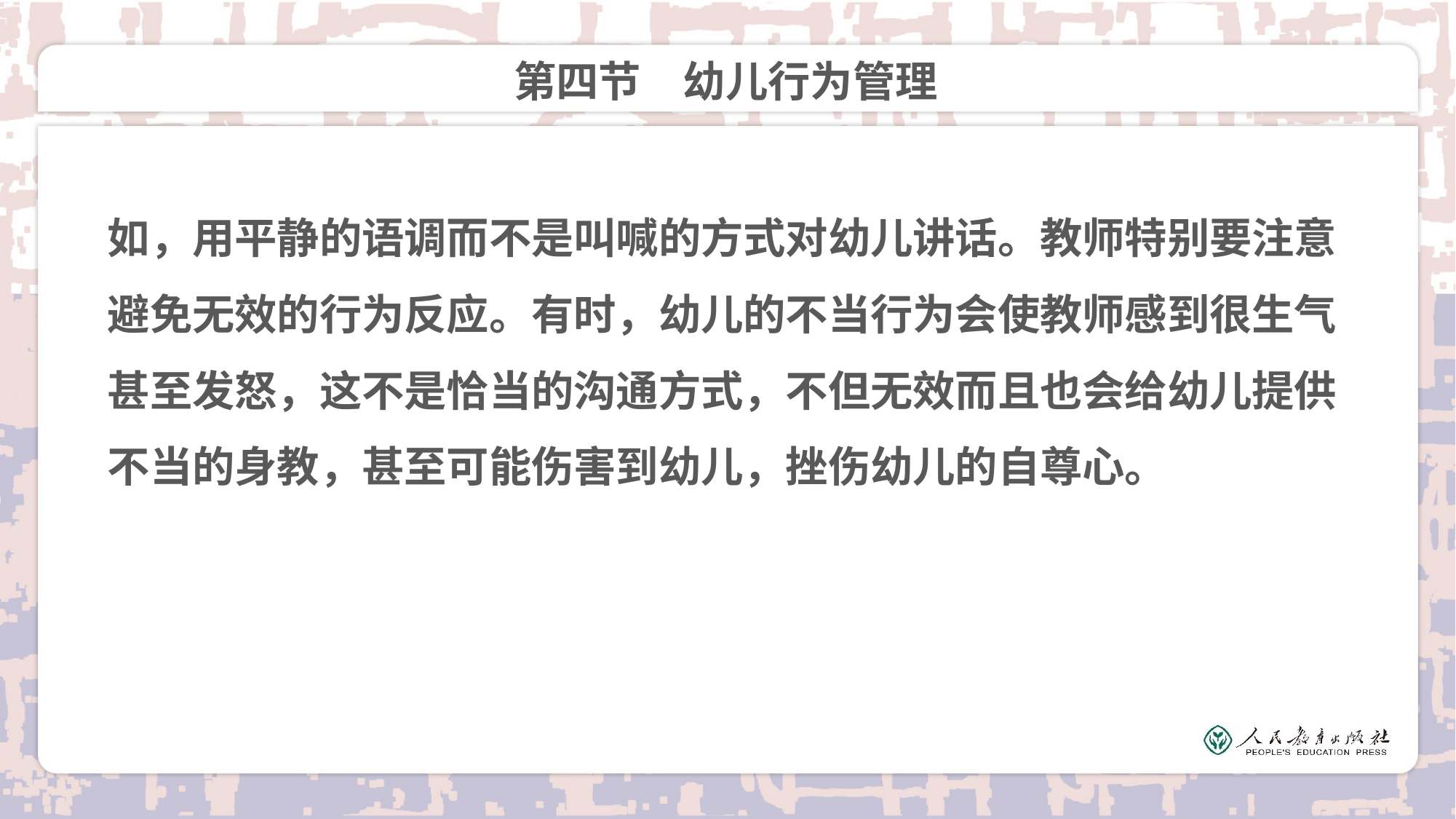

# 第四节　幼儿行为管理
如，用平静的语调而不是叫喊的方式对幼儿讲话。教师特别要注意避免无效的行为反应。有时，幼儿的不当行为会使教师感到很生气甚至发怒，这不是恰当的沟通方式，不但无效而且也会给幼儿提供不当的身教，甚至可能伤害到幼儿，挫伤幼儿的自尊心。